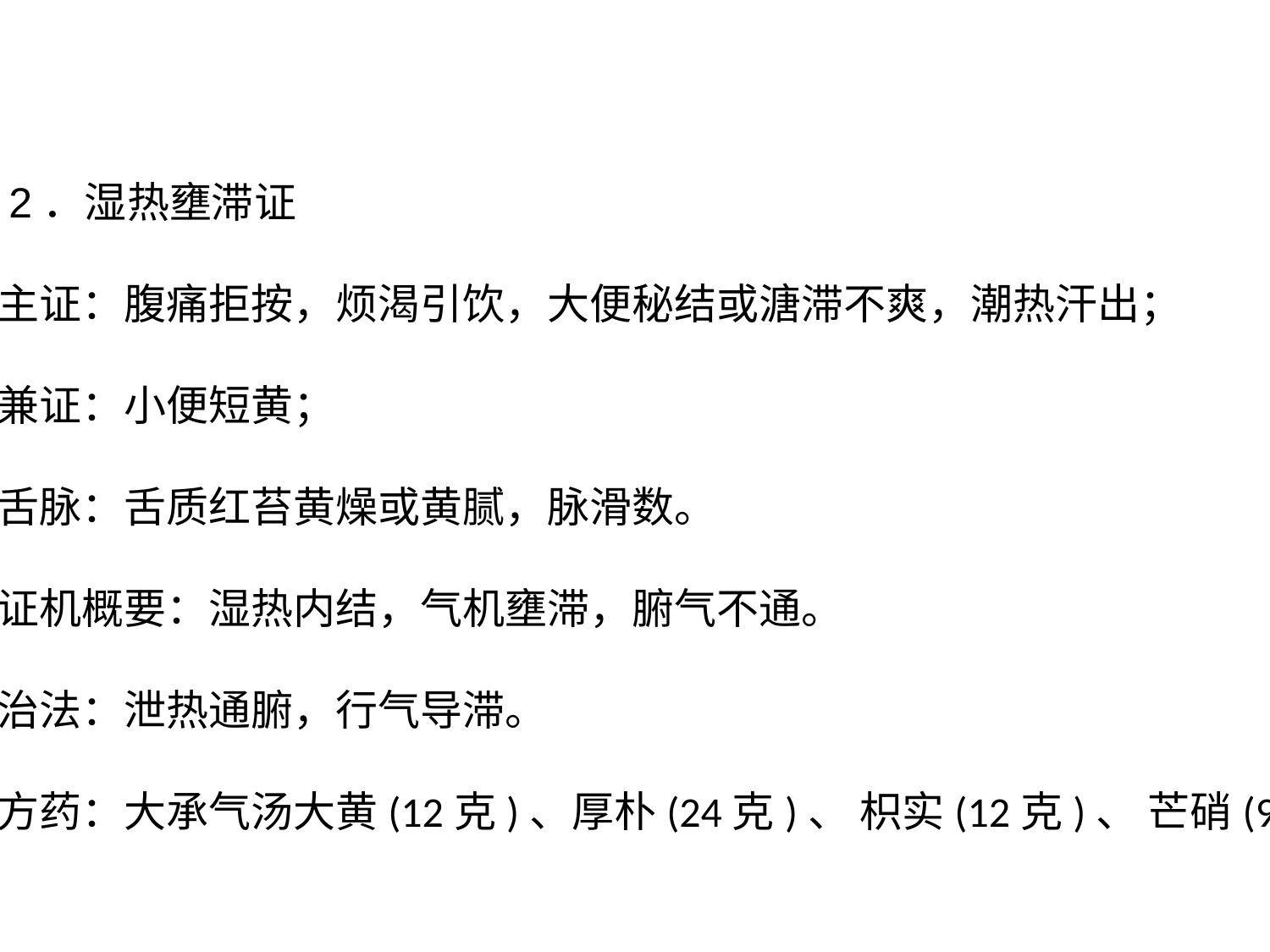

2．湿热壅滞证

主证：腹痛拒按，烦渴引饮，大便秘结或溏滞不爽，潮热汗出；

兼证：小便短黄；

舌脉：舌质红苔黄燥或黄腻，脉滑数。

证机概要：湿热内结，气机壅滞，腑气不通。

治法：泄热通腑，行气导滞。

方药：大承气汤大黄(12克)、厚朴(24克)、 枳实(12克)、 芒硝(9克)。加减。